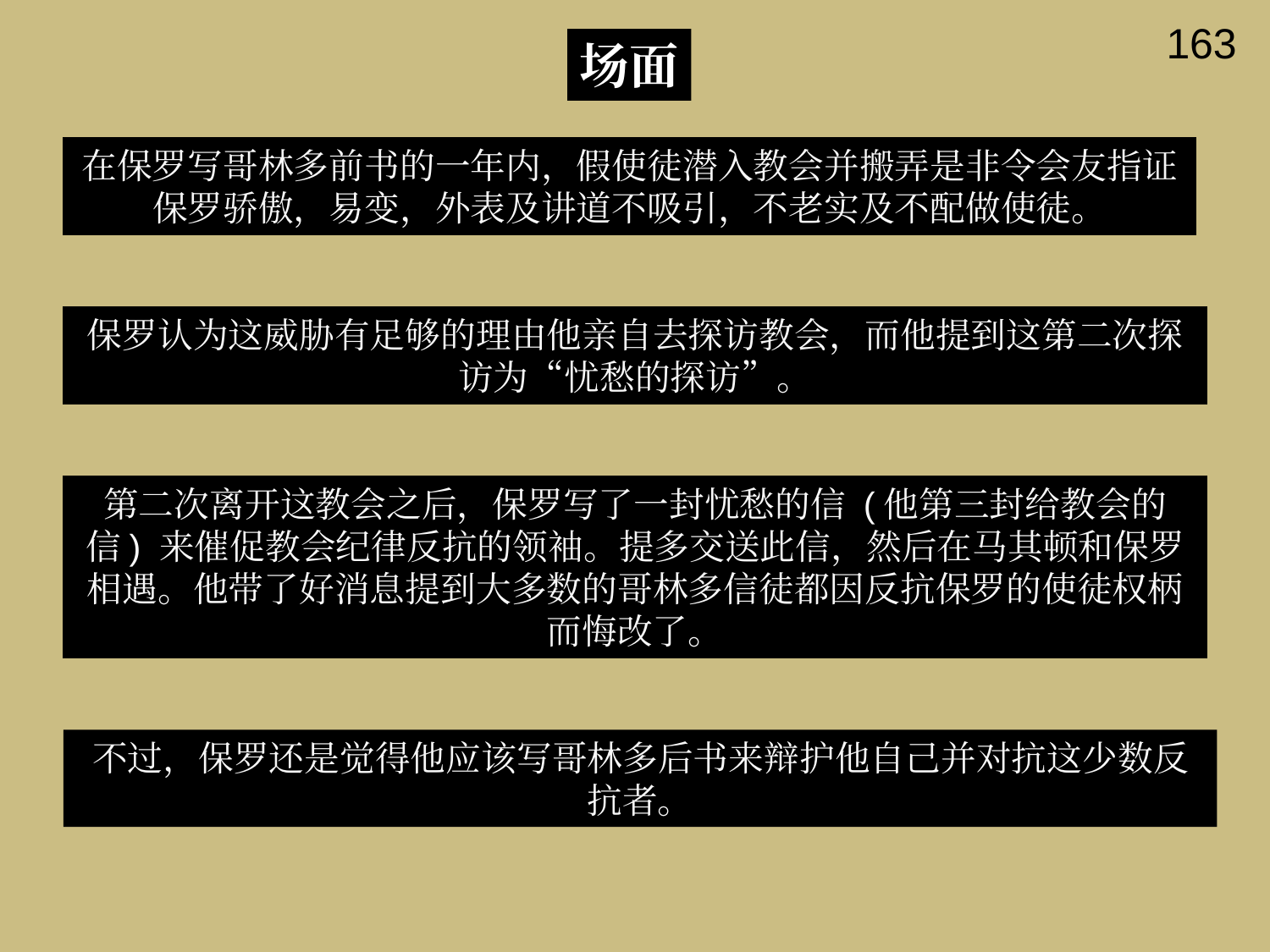

163
场面
在保罗写哥林多前书的一年内，假使徒潜入教会并搬弄是非令会友指证保罗骄傲，易变，外表及讲道不吸引，不老实及不配做使徒。
保罗认为这威胁有足够的理由他亲自去探访教会，而他提到这第二次探访为“忧愁的探访”。
第二次离开这教会之后，保罗写了一封忧愁的信 (他第三封给教会的信) 来催促教会纪律反抗的领袖。提多交送此信，然后在马其顿和保罗相遇。他带了好消息提到大多数的哥林多信徒都因反抗保罗的使徒权柄而悔改了。
不过，保罗还是觉得他应该写哥林多后书来辩护他自己并对抗这少数反抗者。